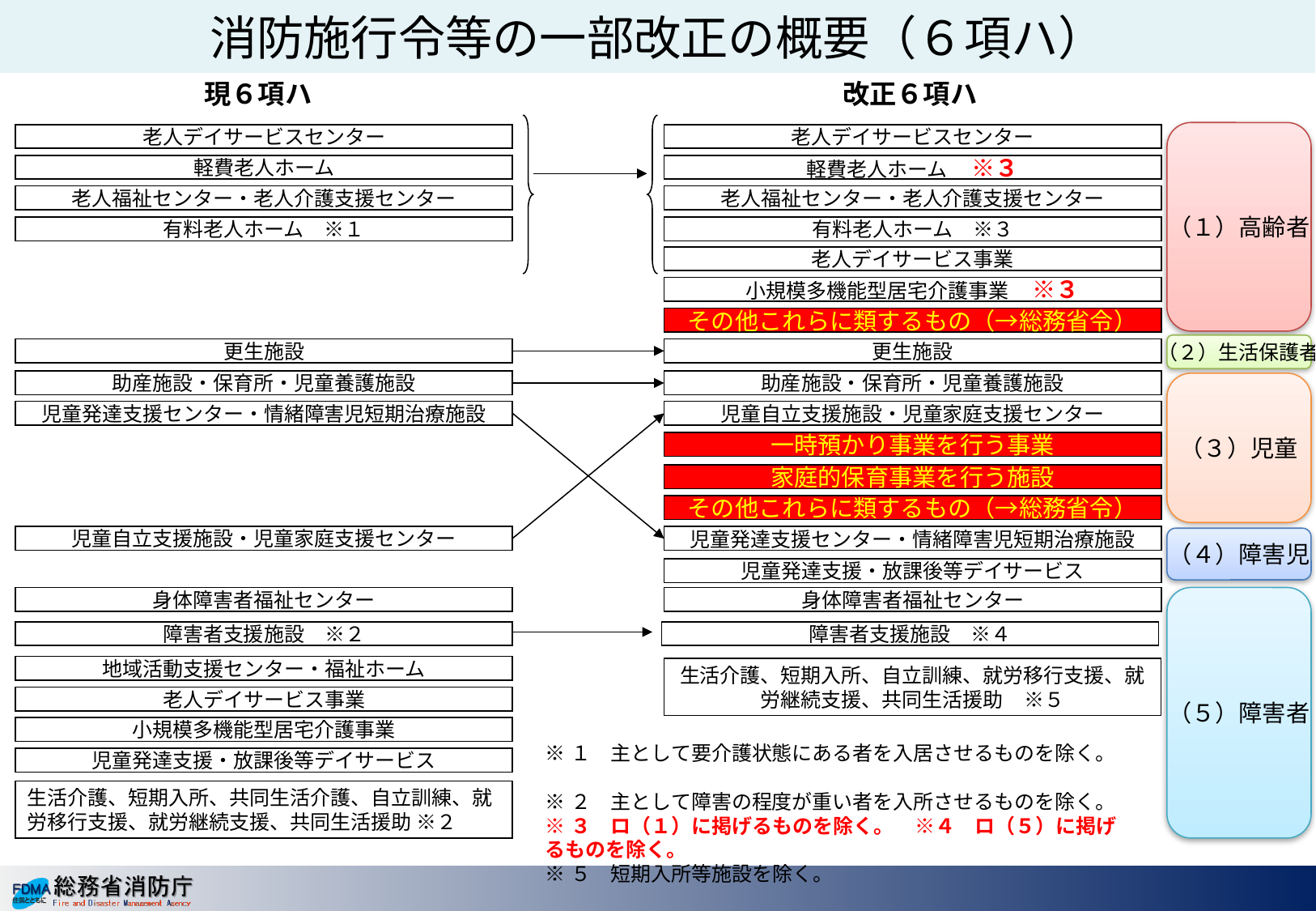

消防施行令等の一部改正の概要（６項ハ）
現６項ハ
改正６項ハ

（１）高齢者
老人デイサービスセンター
老人デイサービスセンター
軽費老人ホーム
軽費老人ホーム　※３
老人福祉センター・老人介護支援センター
老人福祉センター・老人介護支援センター
有料老人ホーム　※１
有料老人ホーム　※３
老人デイサービス事業
小規模多機能型居宅介護事業　※３
その他これらに類するもの（→総務省令）
（２）生活保護者
更生施設
更生施設
助産施設・保育所・児童養護施設
助産施設・保育所・児童養護施設
（３）児童
児童発達支援センター・情緒障害児短期治療施設
児童自立支援施設・児童家庭支援センター
一時預かり事業を行う事業
家庭的保育事業を行う施設
その他これらに類するもの（→総務省令）
児童自立支援施設・児童家庭支援センター
児童発達支援センター・情緒障害児短期治療施設
（４）障害児
児童発達支援・放課後等デイサービス
身体障害者福祉センター
身体障害者福祉センター
（５）障害者
障害者支援施設　※２
障害者支援施設　※４
地域活動支援センター・福祉ホーム
生活介護、短期入所、自立訓練、就労移行支援、就労継続支援、共同生活援助　※５
老人デイサービス事業
小規模多機能型居宅介護事業
※１　主として要介護状態にある者を入居させるものを除く。
※２　主として障害の程度が重い者を入所させるものを除く。
※３　ロ（１）に掲げるものを除く。　※４　ロ（５）に掲げるものを除く。
※５　短期入所等施設を除く。
児童発達支援・放課後等デイサービス
生活介護、短期入所、共同生活介護、自立訓練、就労移行支援、就労継続支援、共同生活援助 ※２